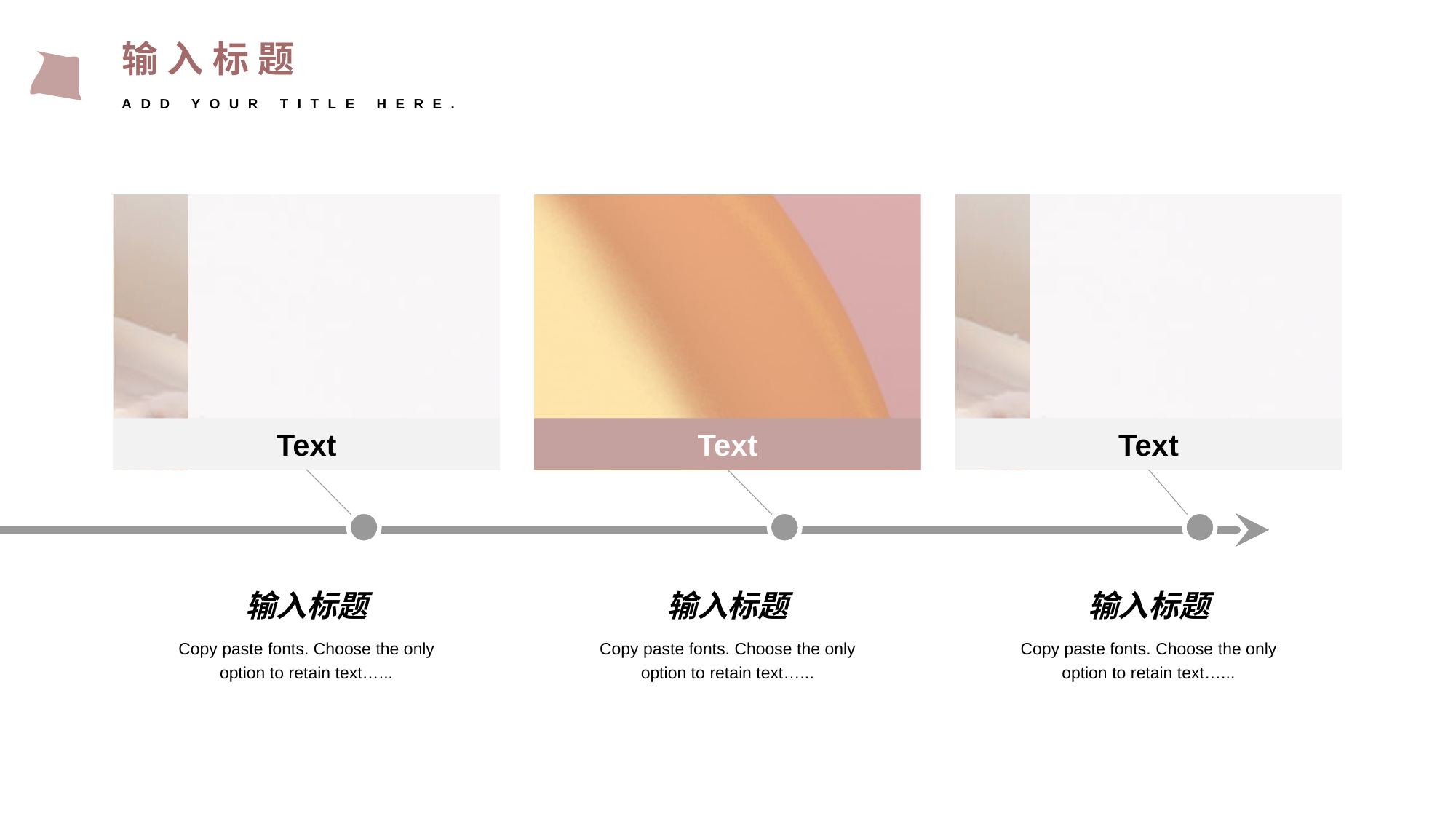

输入标题
ADD YOUR TITLE HERE.

Text
Text
Text

输入标题
Copy paste fonts. Choose the only option to retain text…...
输入标题
Copy paste fonts. Choose the only option to retain text…...
输入标题
Copy paste fonts. Choose the only option to retain text…...